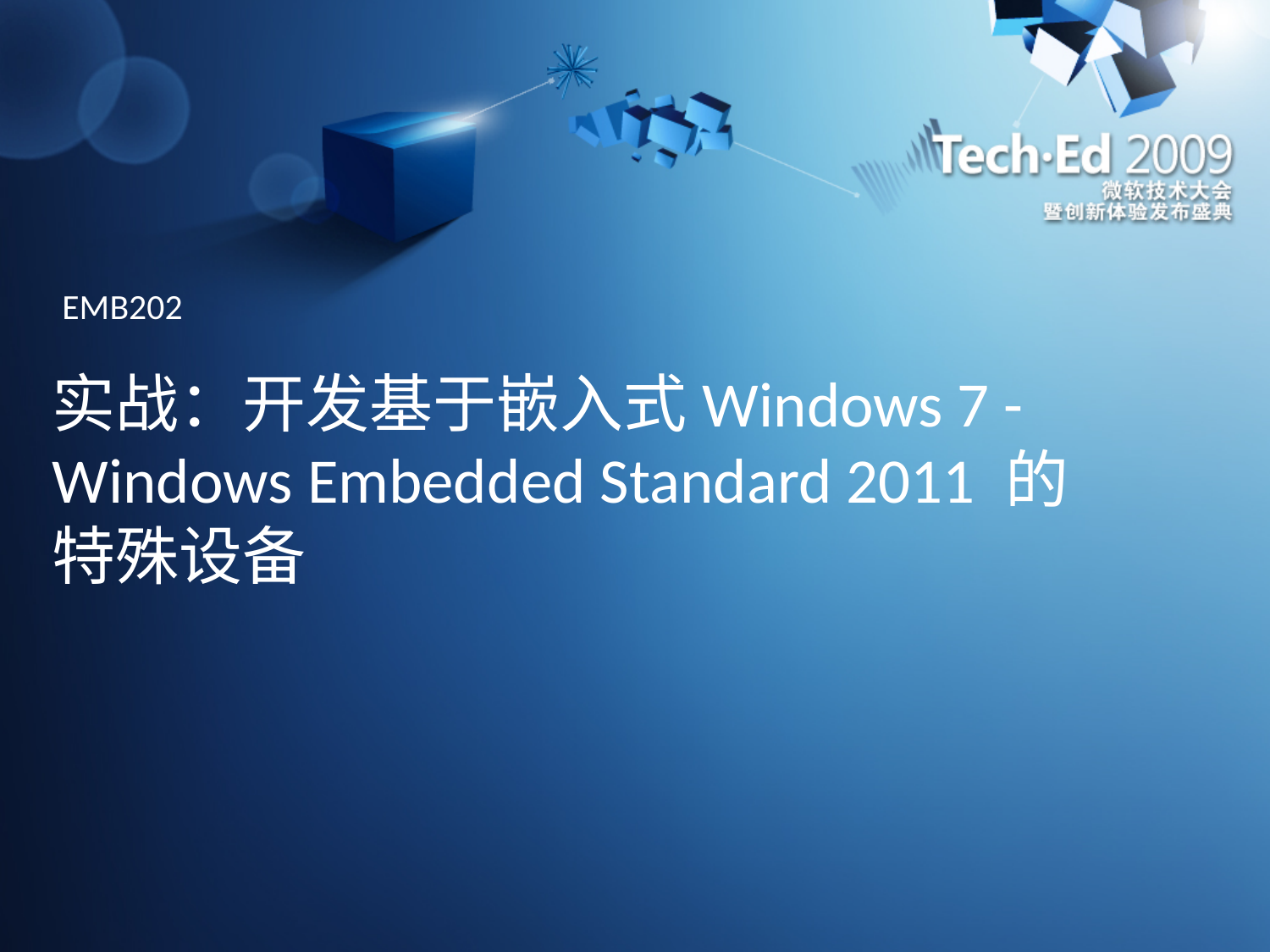

EMB202
# 实战：开发基于嵌入式Windows 7 - Windows Embedded Standard 2011 的 特殊设备